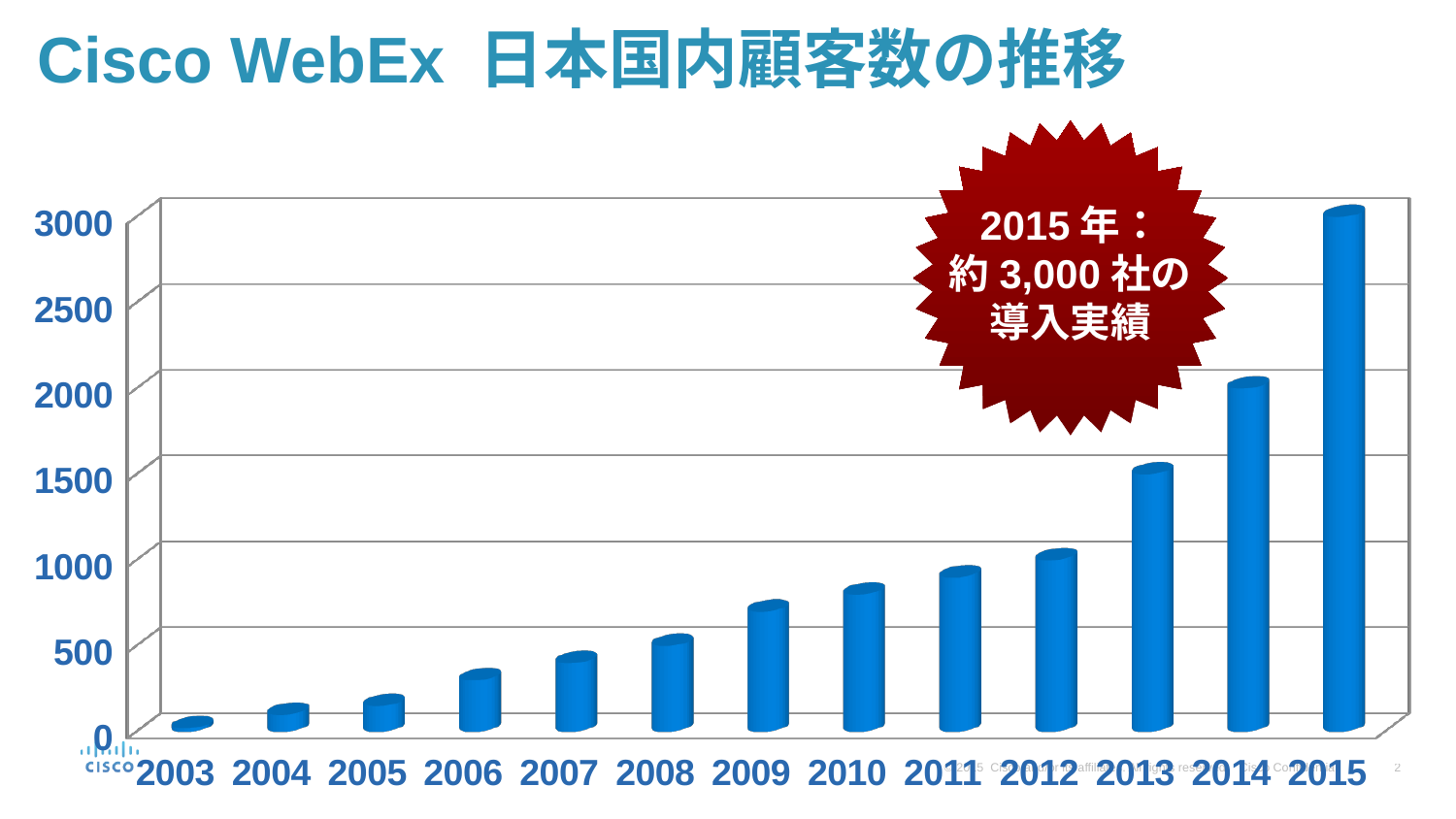

Cisco WebEx 日本国内顧客数の推移
2015年：
約3,000社の
導入実績

[unsupported chart]